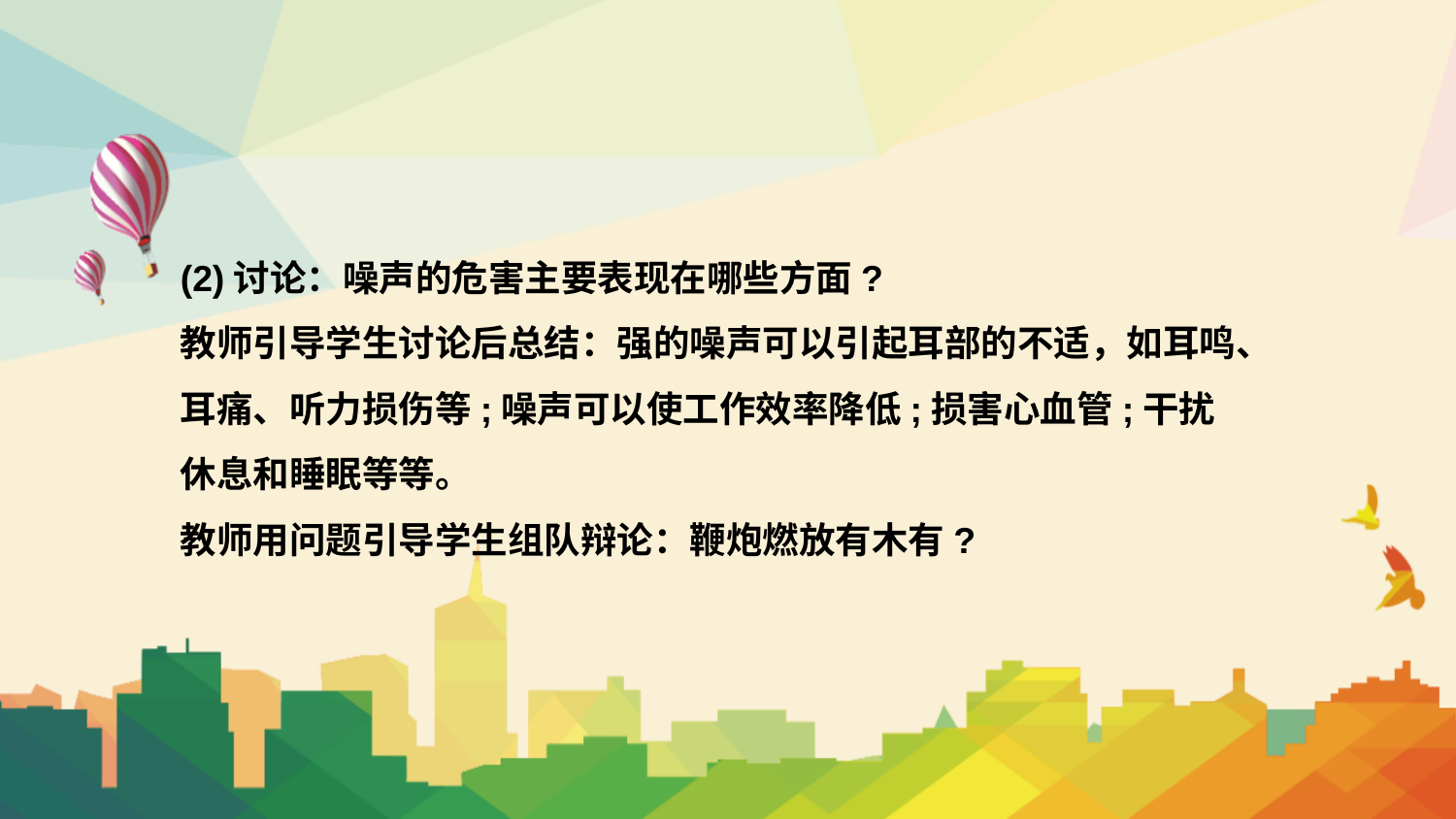

(2)讨论：噪声的危害主要表现在哪些方面?
教师引导学生讨论后总结：强的噪声可以引起耳部的不适，如耳鸣、耳痛、听力损伤等;噪声可以使工作效率降低;损害心血管;干扰休息和睡眠等等。
教师用问题引导学生组队辩论：鞭炮燃放有木有?